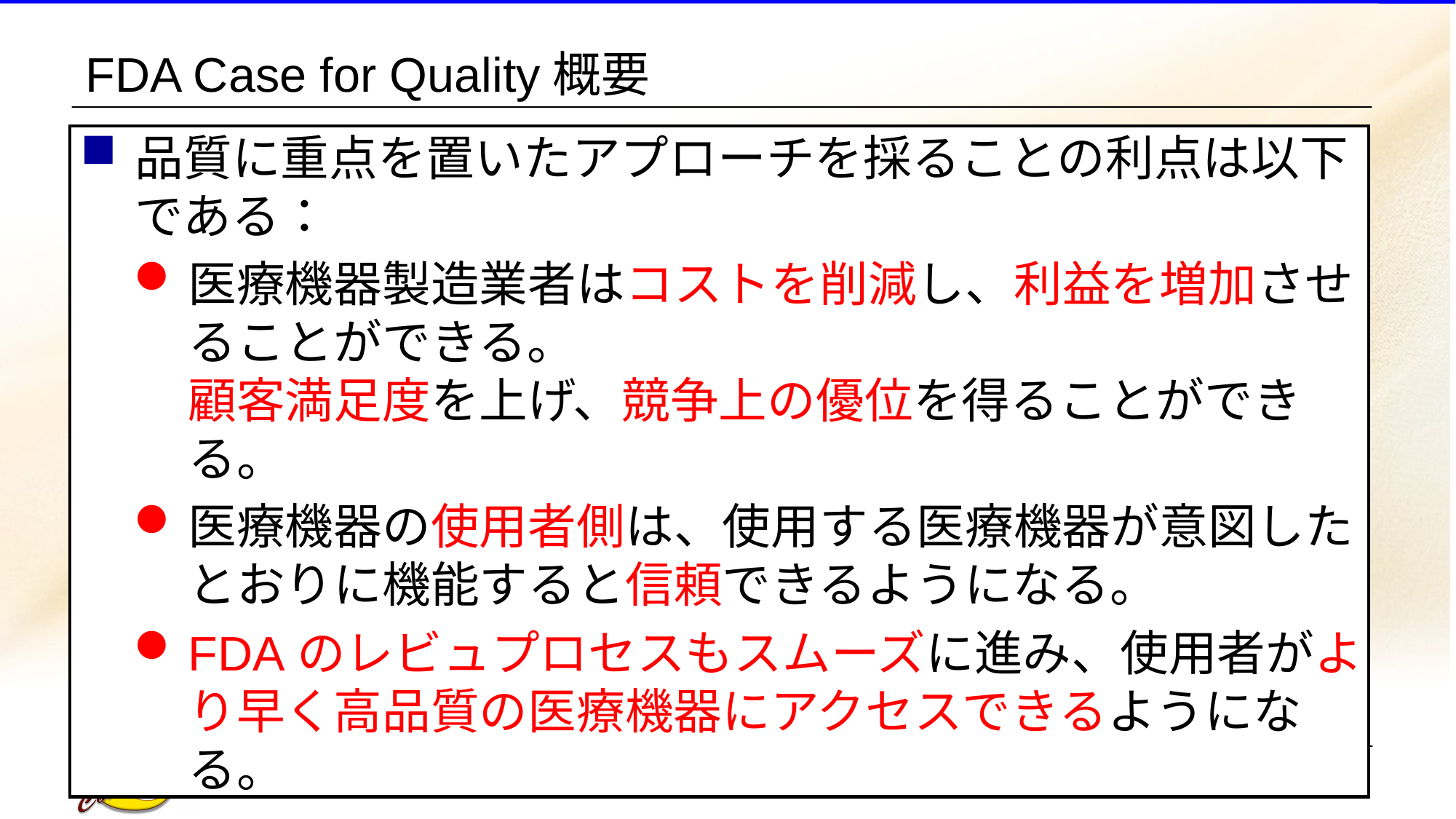

# FDA Case for Quality概要
品質に重点を置いたアプローチを採ることの利点は以下である：
医療機器製造業者はコストを削減し、利益を増加させることができる。
顧客満足度を上げ、競争上の優位を得ることができる。
医療機器の使用者側は、使用する医療機器が意図したとおりに機能すると信頼できるようになる。
FDAのレビュプロセスもスムーズに進み、使用者がより早く高品質の医療機器にアクセスできるようになる。